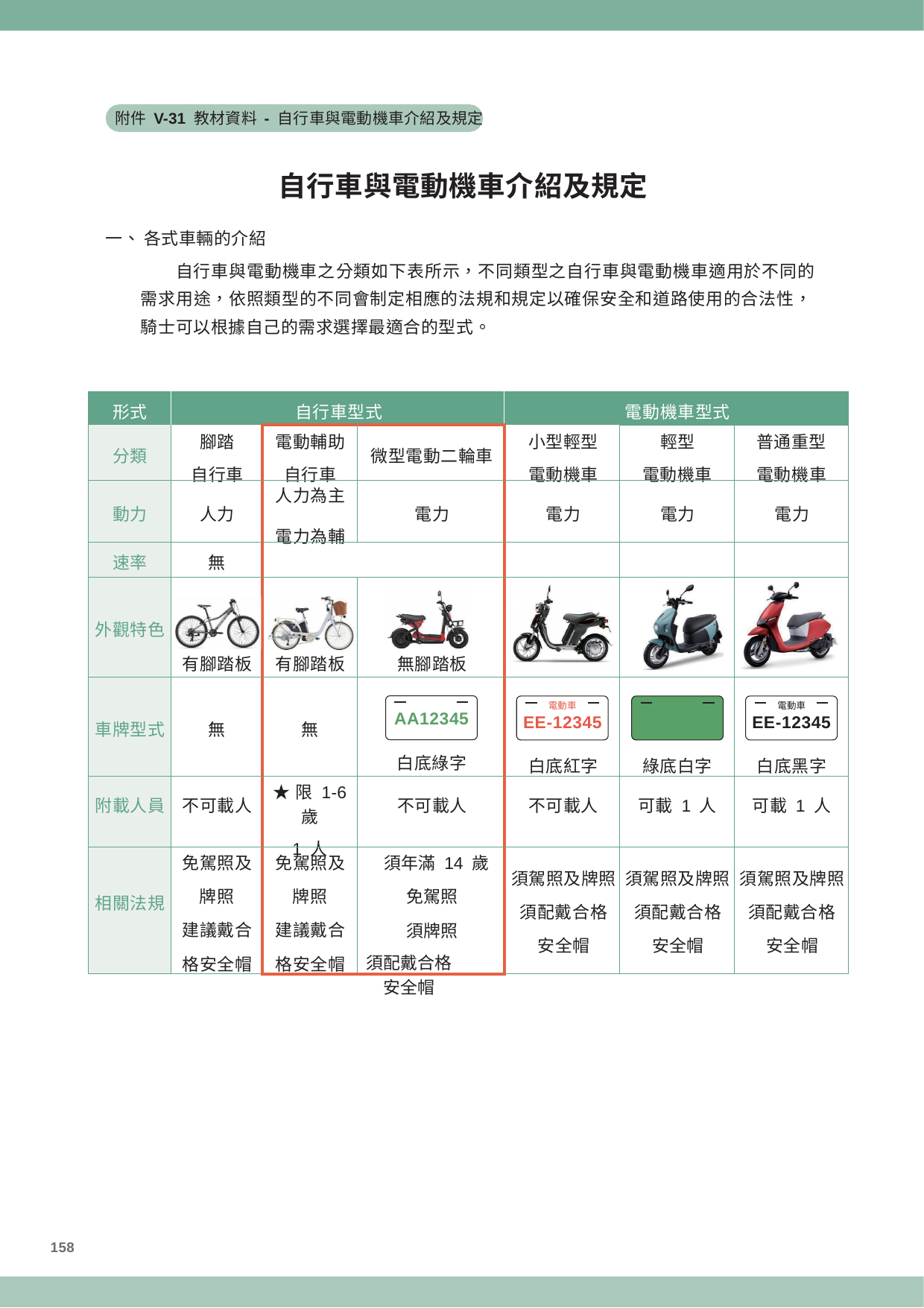

附件 V-31 教材資料 - 自行車與電動機車介紹及規定

自行車與電動機車介紹及規定
一、 各式車輛的介紹
自行車與電動機車之分類如下表所示，不同類型之自行車與電動機車適用於不同的 需求用途，依照類型的不同會制定相應的法規和規定以確保安全和道路使用的合法性，  騎士可以根據自己的需求選擇最適合的型式。
| 形式 | 自行車型式 |  |  | 電動機車型式 |  |  |
| --- | --- | --- | --- | --- | --- | --- |
| 分類 | 腳踏 自行車 | 電動輔助 自行車 | 微型電動二輪車 | 小型輕型 電動機車 | 輕型 電動機車 | 普通重型 電動機車 |
| 動力 | 人力 | 人力為主 電力為輔 | 電力 | 電力 | 電力 | 電力 |
| 速率 | 無 |  |  |  |  |  |
| 外觀特色 | 有腳踏板 | 有腳踏板 | 無腳踏板 |  |  |  |
| 車牌型式 | 無 | 無 | AA12345 白底綠字 | 電動車 EE-12345 白底紅字 | 電動車 EE-12345 綠底白字 | 電動車 EE-12345 白底黑字 |
| 附載人員 | 不可載人 | ★限 1-6 歲 1 人 | 不可載人 | 不可載人 | 可載 1 人 | 可載 1 人 |
| 相關法規 | 免駕照及 牌照 建議戴合 格安全帽 | 免駕照及 牌照 建議戴合 格安全帽 | 須年滿 14 歲 免駕照 須牌照 須配戴合格安全帽 | 須駕照及牌照 須配戴合格 安全帽 | 須駕照及牌照 須配戴合格 安全帽 | 須駕照及牌照 須配戴合格 安全帽 |

158